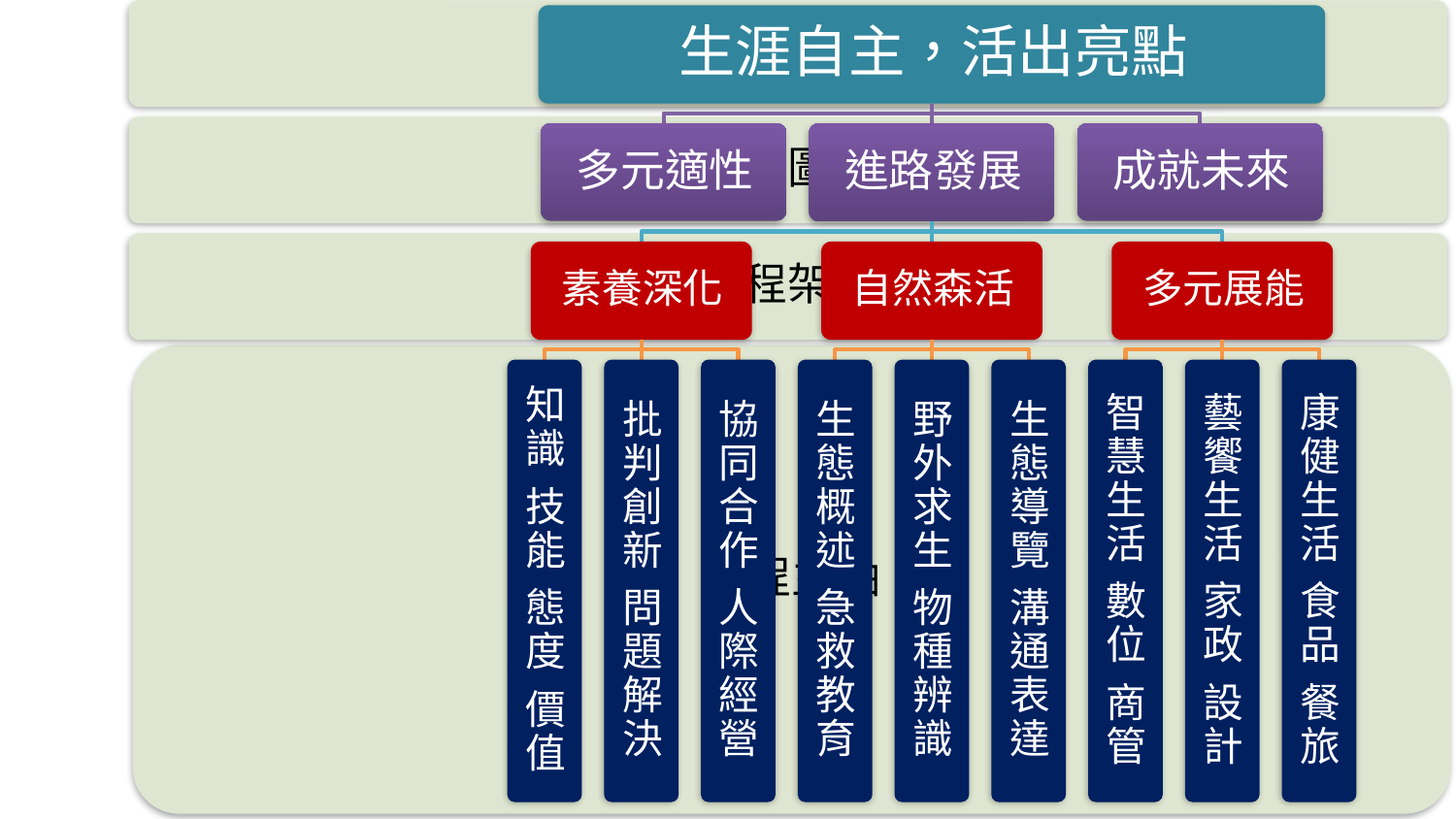

課程主軸
課程架構
學生圖像
實驗理念
生涯自主，活出亮點
多元適性
進路發展
素養深化
知識
技能
態度
價值
批判創新
問題解決
協同合作
人際經營
自然森活
生態概述
急救教育
野外求生
物種辨識
生態導覽
溝通表達
多元展能
智慧生活
數位
商管
藝饗生活
家政
設計
康健生活
食品
餐旅
成就未來